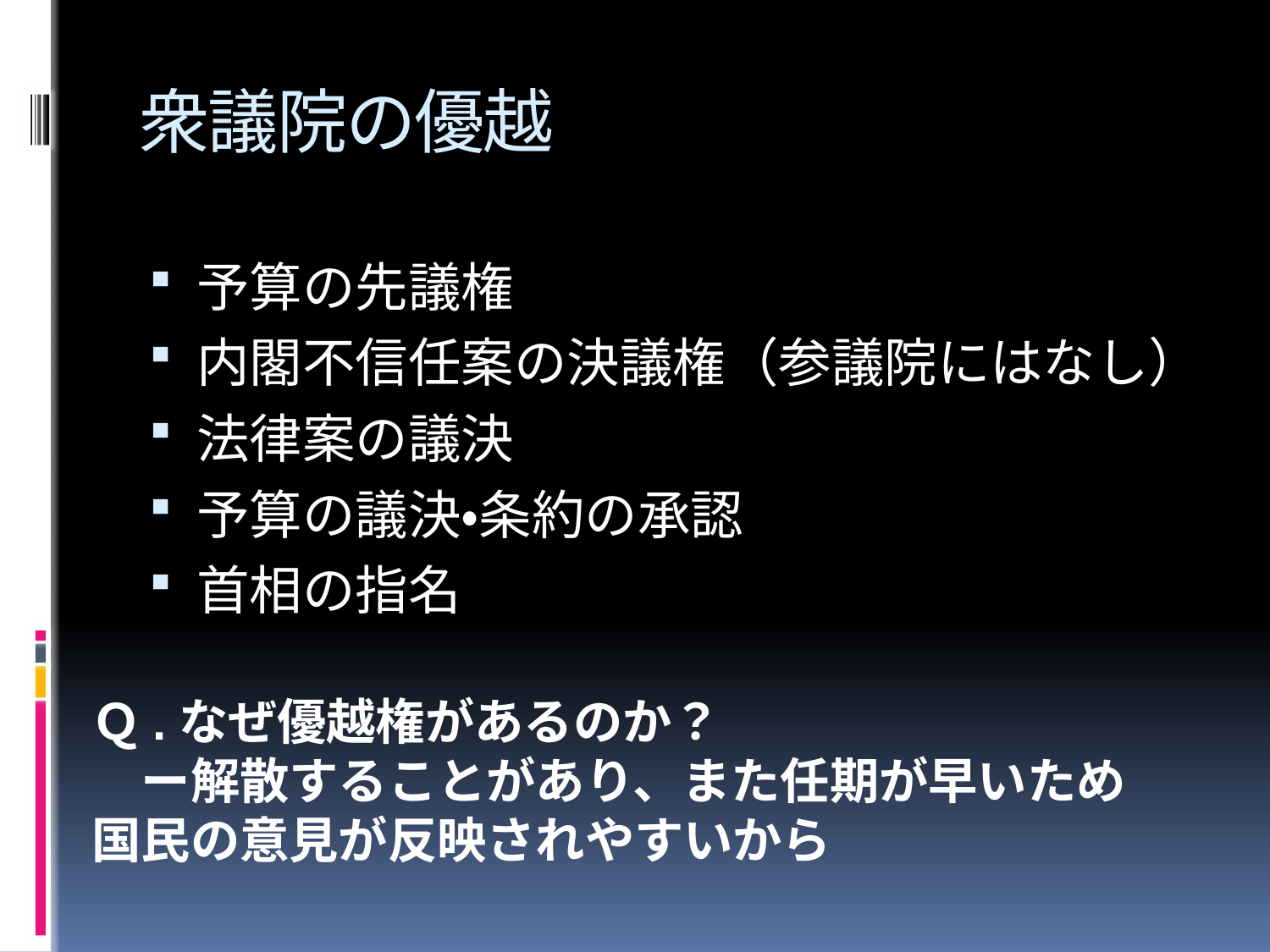

# 衆議院の優越
予算の先議権
内閣不信任案の決議権（参議院にはなし）
法律案の議決
予算の議決・条約の承認
首相の指名
Ｑ.なぜ優越権があるのか？
　ー解散することがあり、また任期が早いため
国民の意見が反映されやすいから